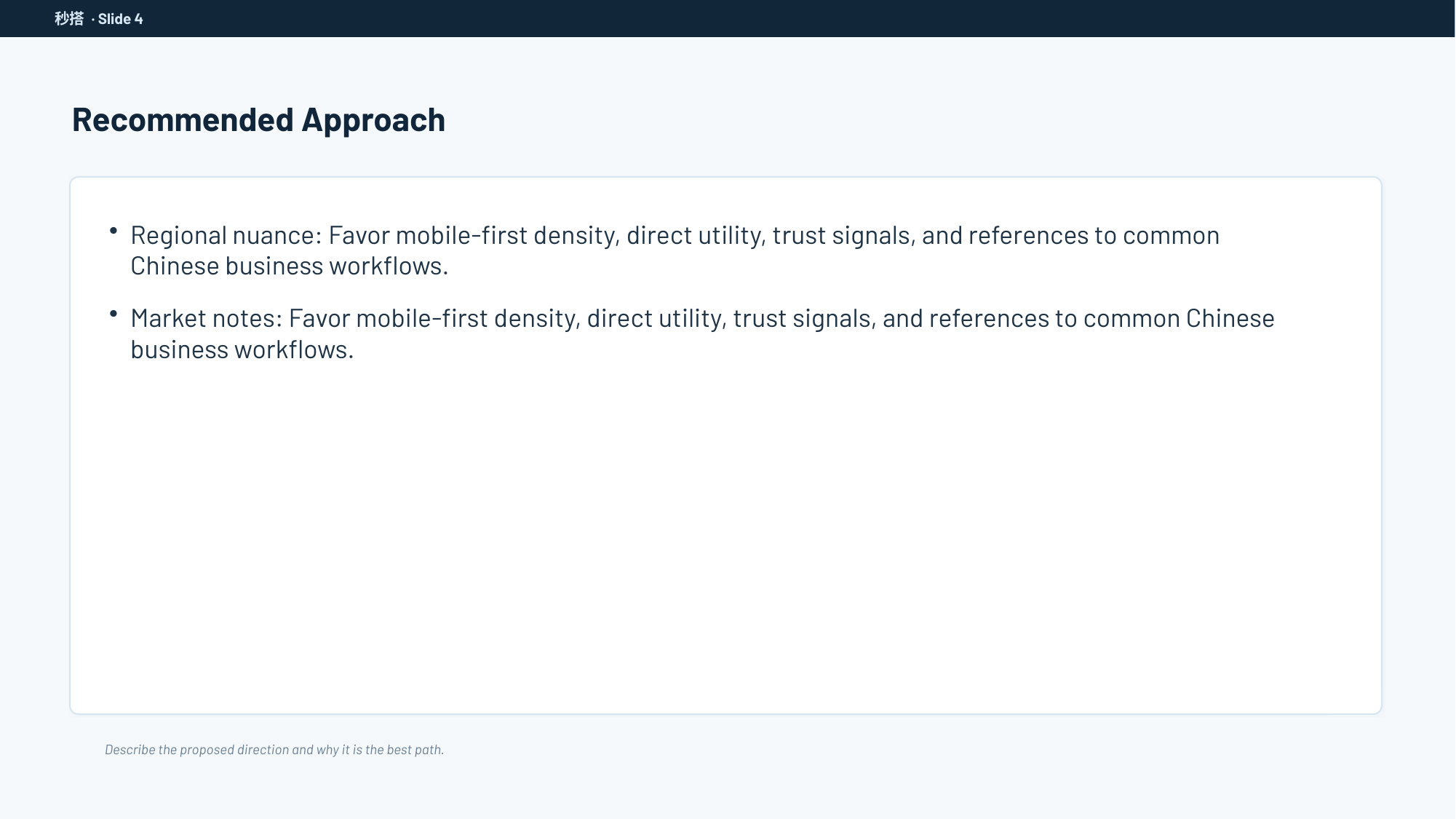

秒搭 · Slide 4
Recommended Approach

Regional nuance: Favor mobile-first density, direct utility, trust signals, and references to common Chinese business workflows.
Market notes: Favor mobile-first density, direct utility, trust signals, and references to common Chinese business workflows.
Describe the proposed direction and why it is the best path.